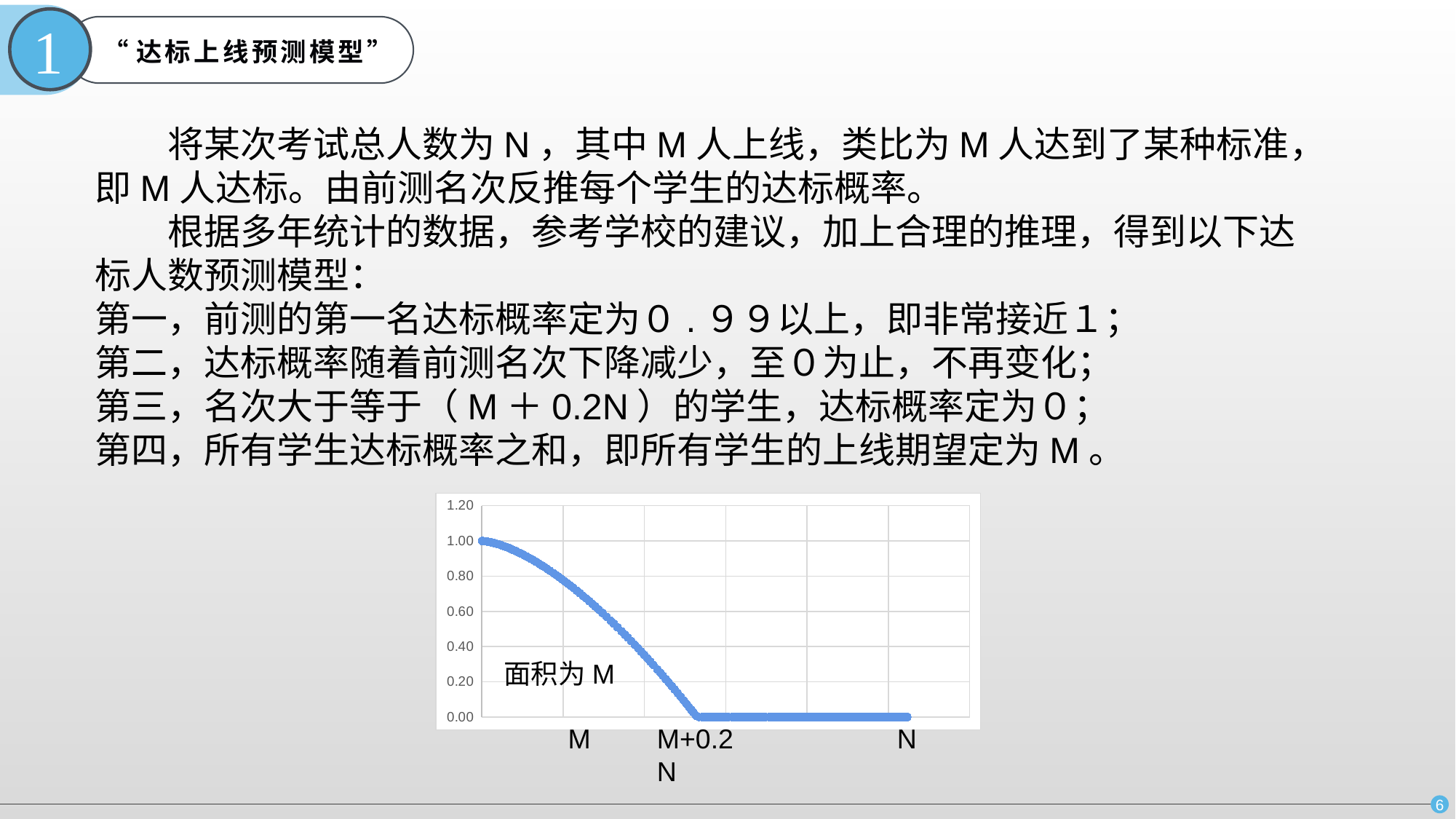

1

“达标上线预测模型”
　　将某次考试总人数为N，其中M人上线，类比为M人达到了某种标准，即M人达标。由前测名次反推每个学生的达标概率。
　　根据多年统计的数据，参考学校的建议，加上合理的推理，得到以下达标人数预测模型：
第一，前测的第一名达标概率定为０.９９以上，即非常接近１；
第二，达标概率随着前测名次下降减少，至０为止，不再变化；
第三，名次大于等于（M＋0.2N）的学生，达标概率定为０；
第四，所有学生达标概率之和，即所有学生的上线期望定为M。

### Chart

| Category |  |
|---|---|
面积为M
M
M+0.2N
N
6